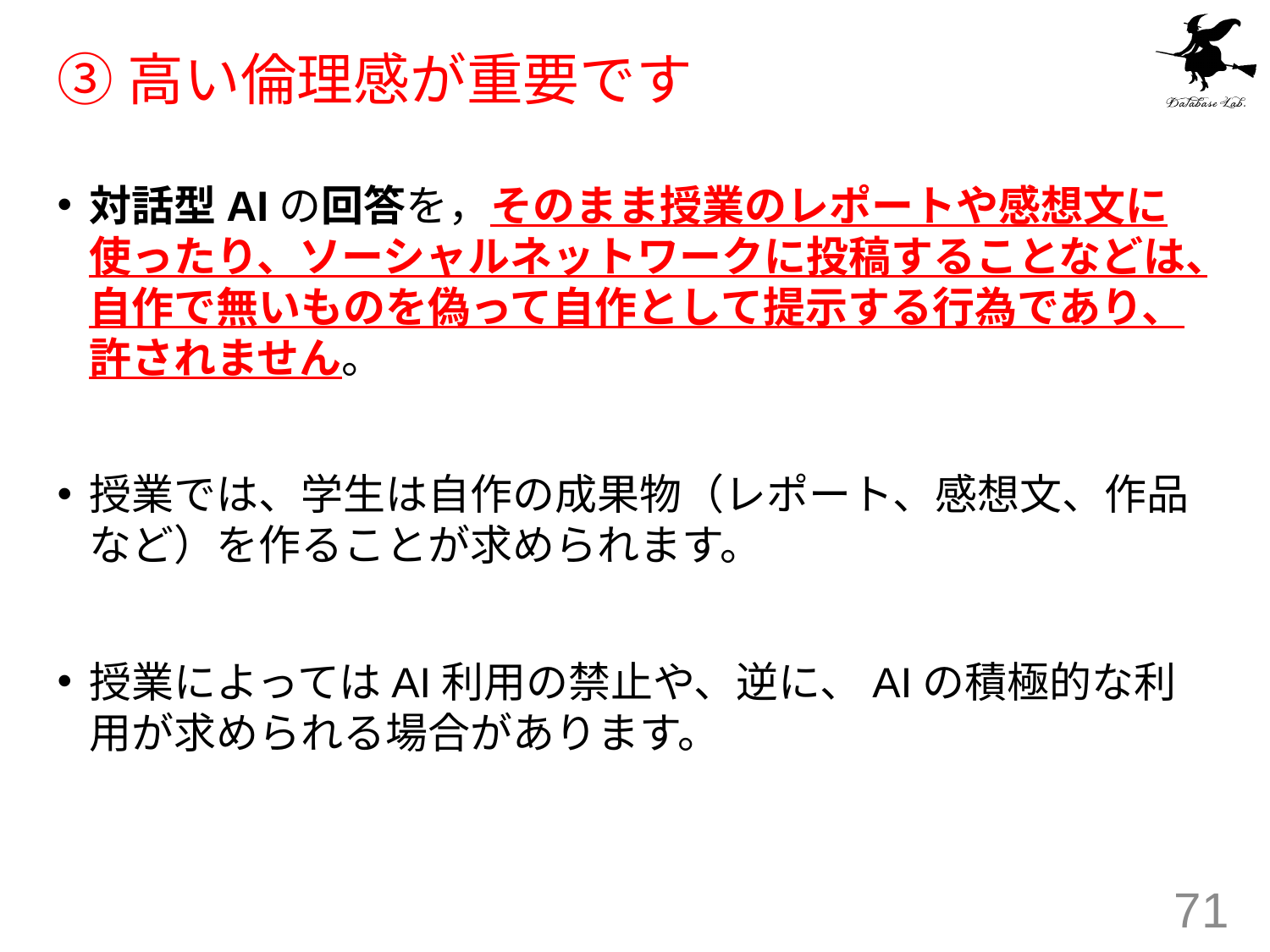

# ③高い倫理感が重要です
対話型AIの回答を，そのまま授業のレポートや感想文に使ったり、ソーシャルネットワークに投稿することなどは、自作で無いものを偽って自作として提示する行為であり、許されません。

授業では、学生は自作の成果物（レポート、感想文、作品など）を作ることが求められます。

授業によってはAI利用の禁止や、逆に、AIの積極的な利用が求められる場合があります。
71